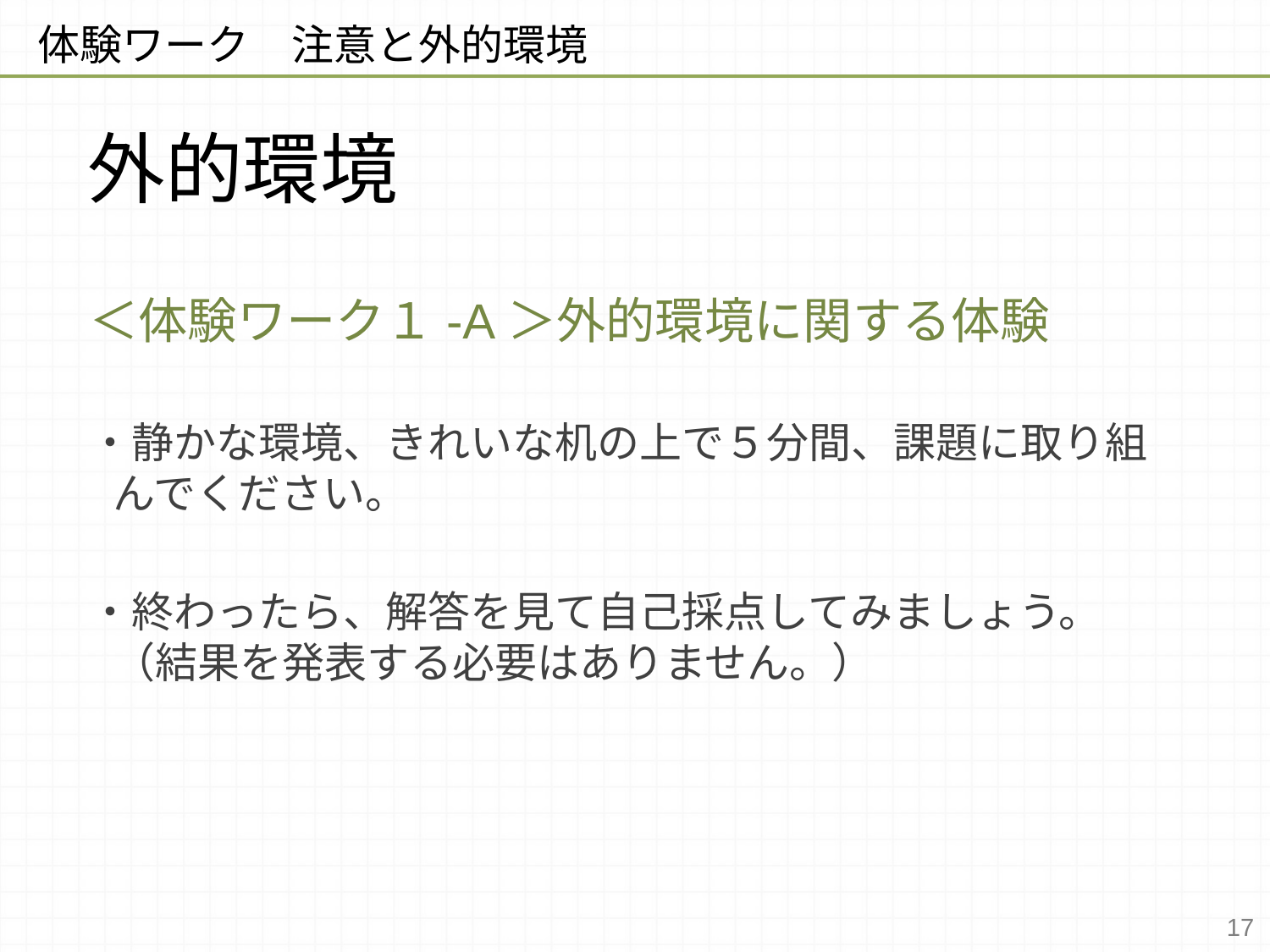

体験ワーク　注意と外的環境
# 外的環境

＜体験ワーク１-A＞外的環境に関する体験

・静かな環境、きれいな机の上で５分間、課題に取り組んでください。

・終わったら、解答を見て自己採点してみましょう。（結果を発表する必要はありません。）
17